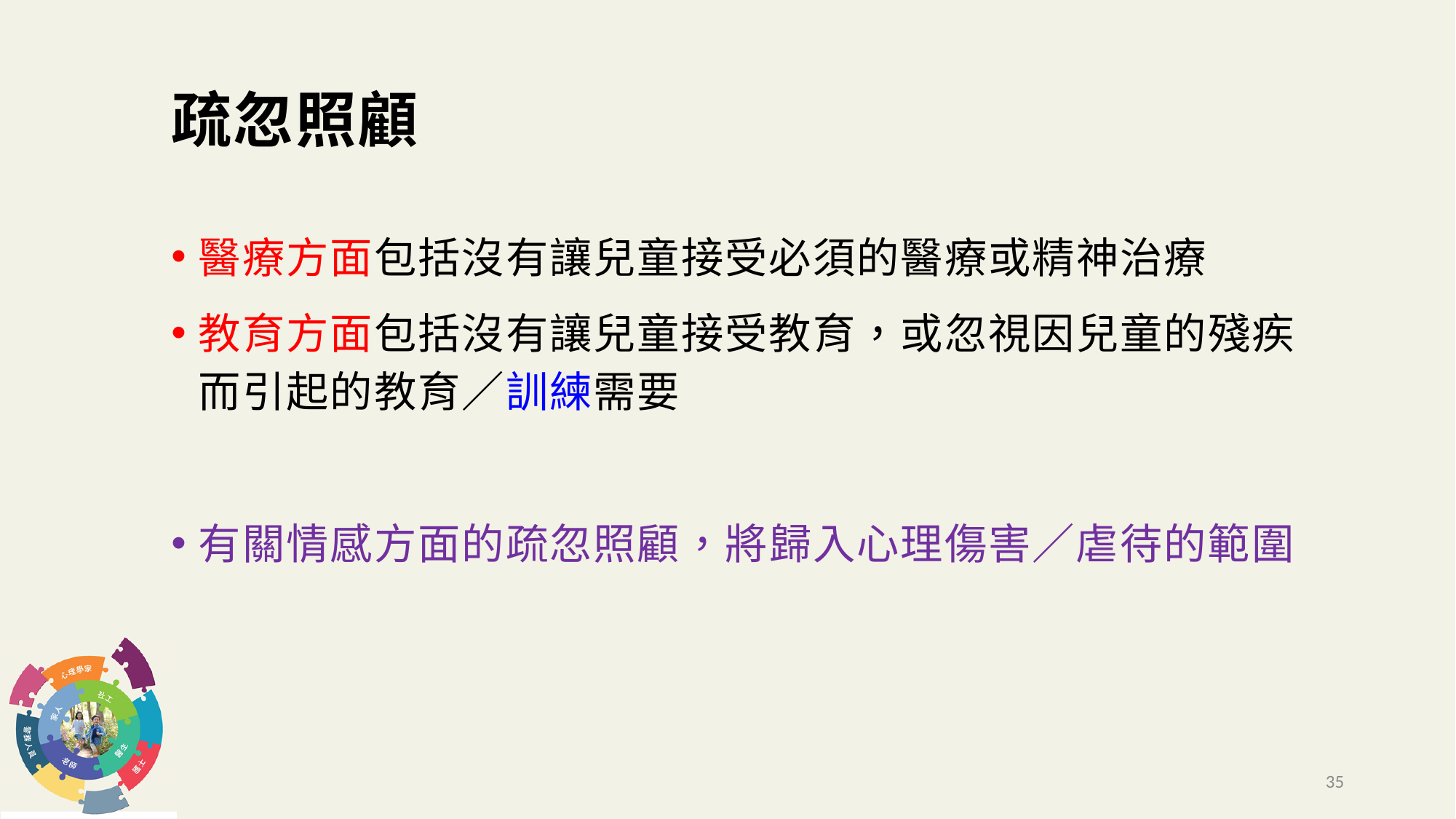

# 疏忽照顧
醫療方面包括沒有讓兒童接受必須的醫療或精神治療
教育方面包括沒有讓兒童接受教育，或忽視因兒童的殘疾 而引起的教育／訓練需要

有關情感方面的疏忽照顧，將歸入心理傷害／虐待的範圍

35